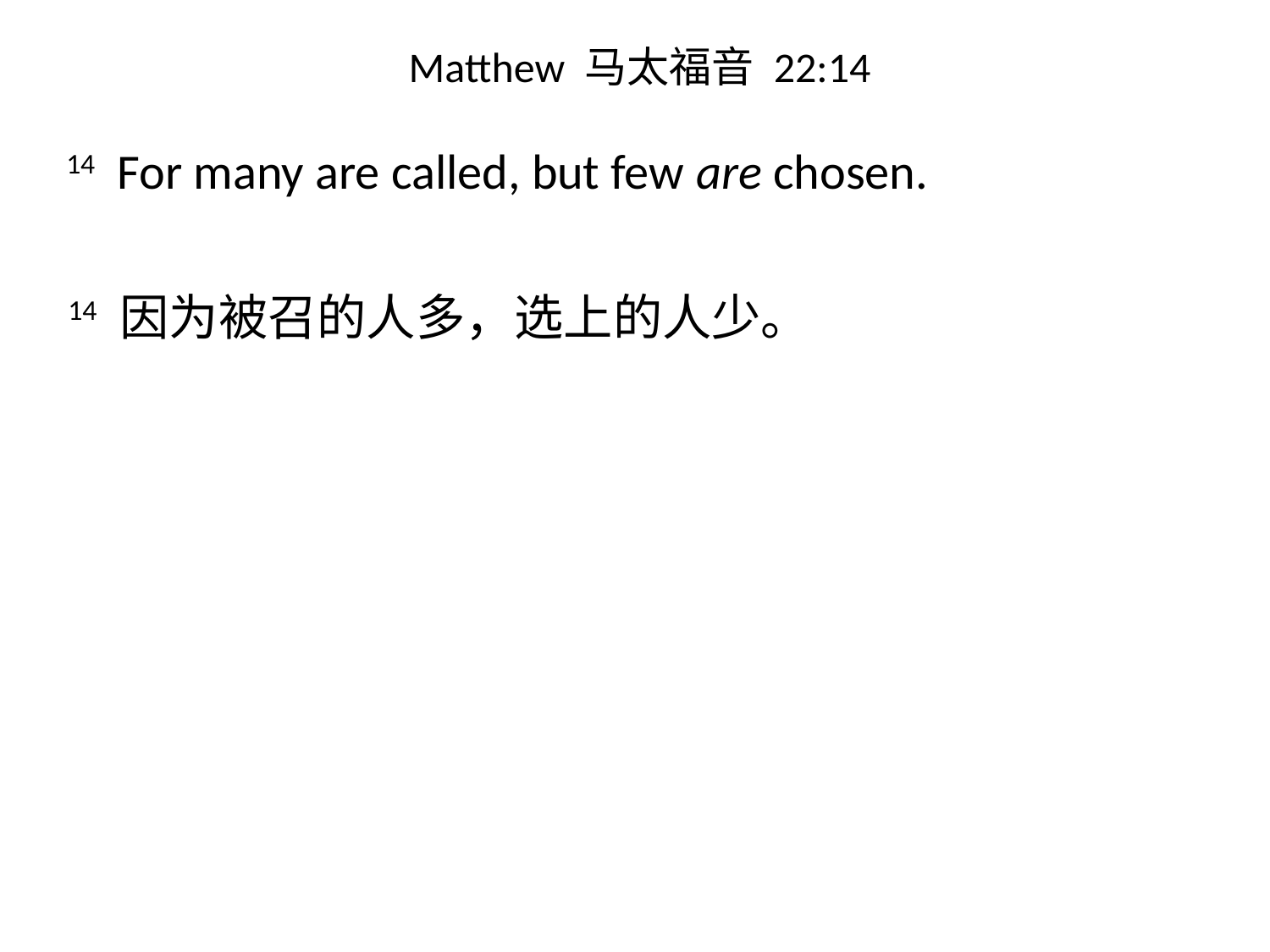

# Matthew 马太福音 22:14
 14  For many are called, but few are chosen.

  14 因为被召的人多，选上的人少。